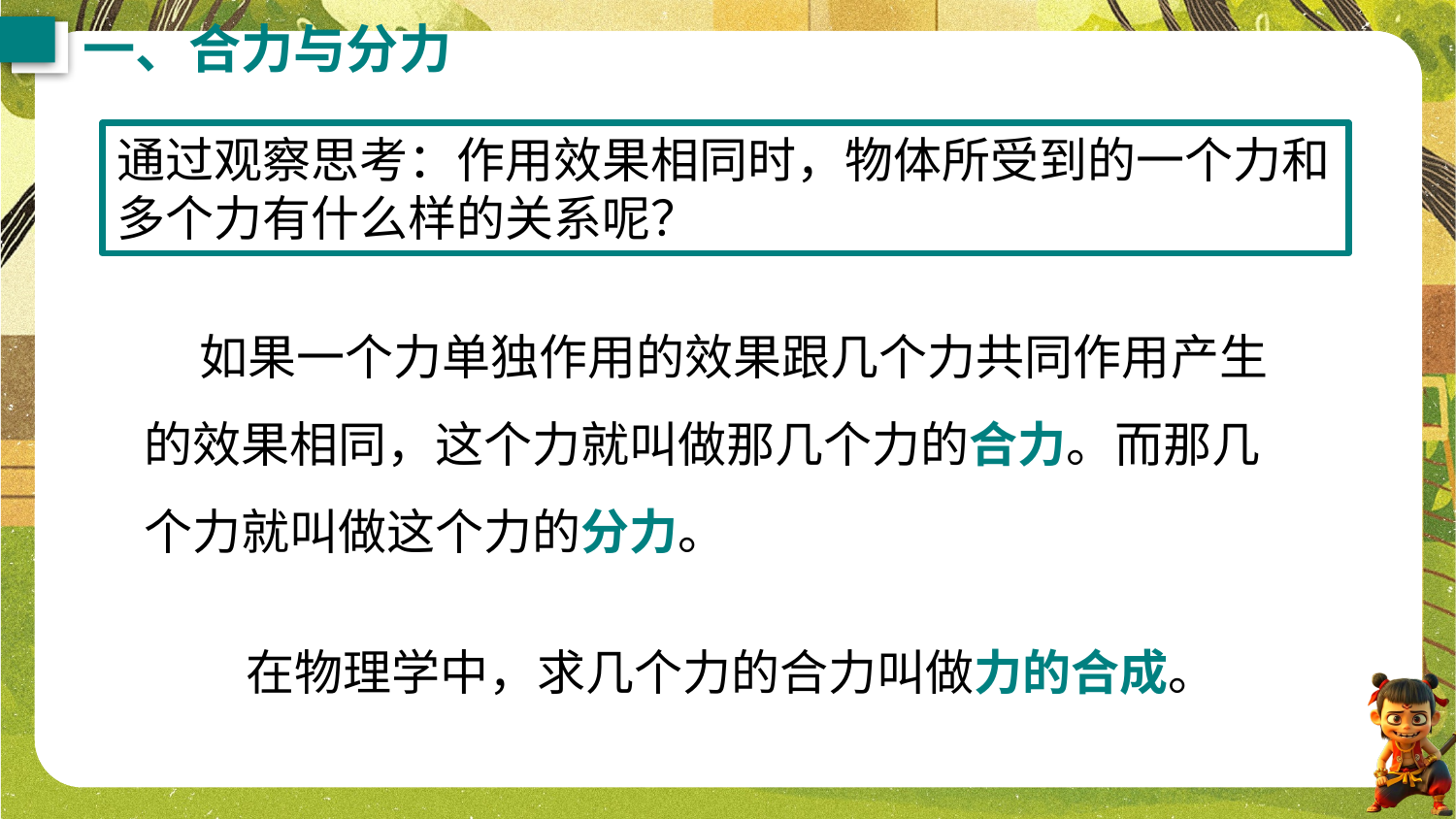

一、合力与分力

通过观察思考：作用效果相同时，物体所受到的一个力和多个力有什么样的关系呢？
    如果一个力单独作用的效果跟几个力共同作用产生的效果相同，这个力就叫做那几个力的合力。而那几个力就叫做这个力的分力。
在物理学中，求几个力的合力叫做力的合成。